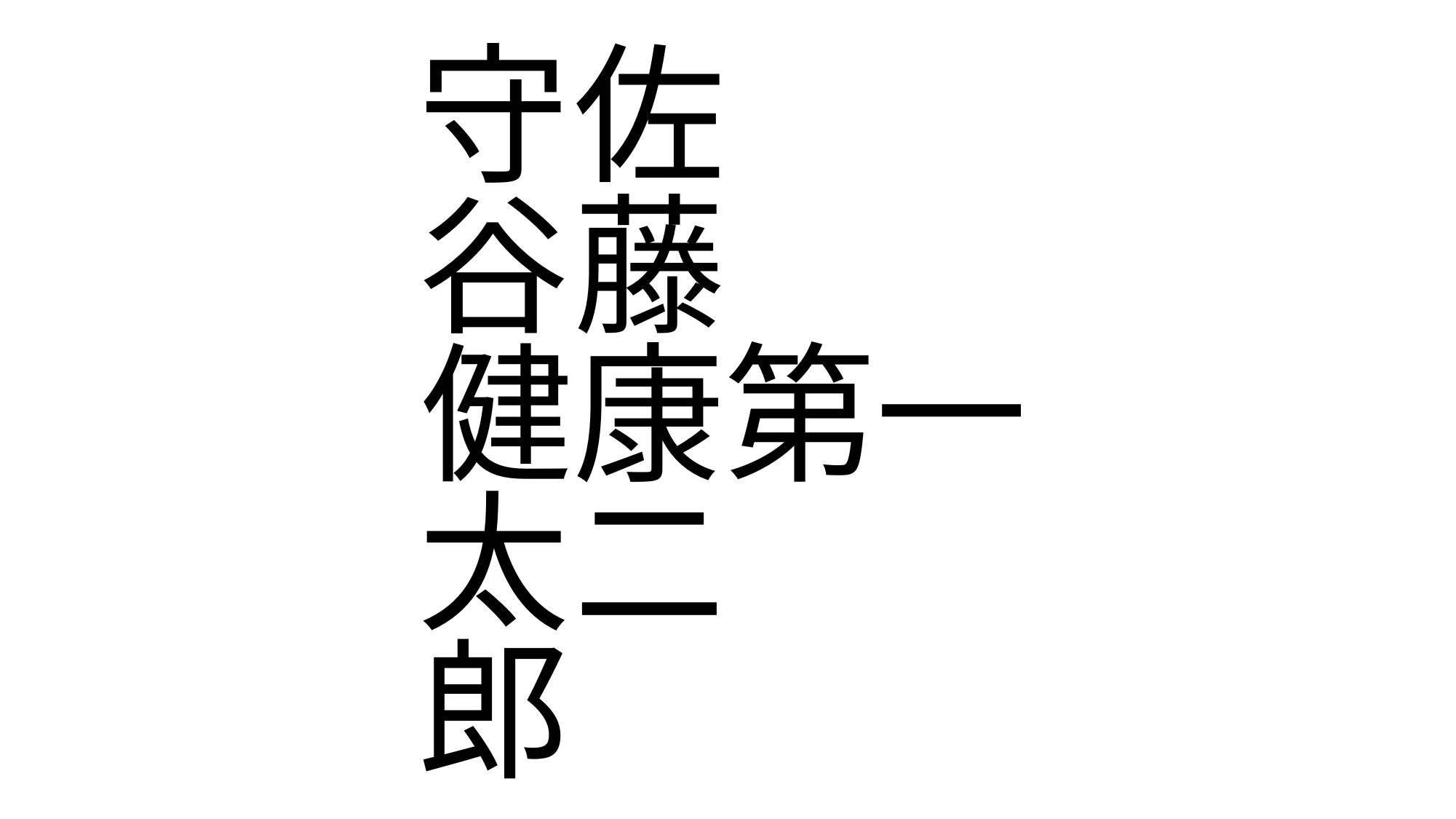

守
佐
谷
藤
# 健康第一
太
二
郎